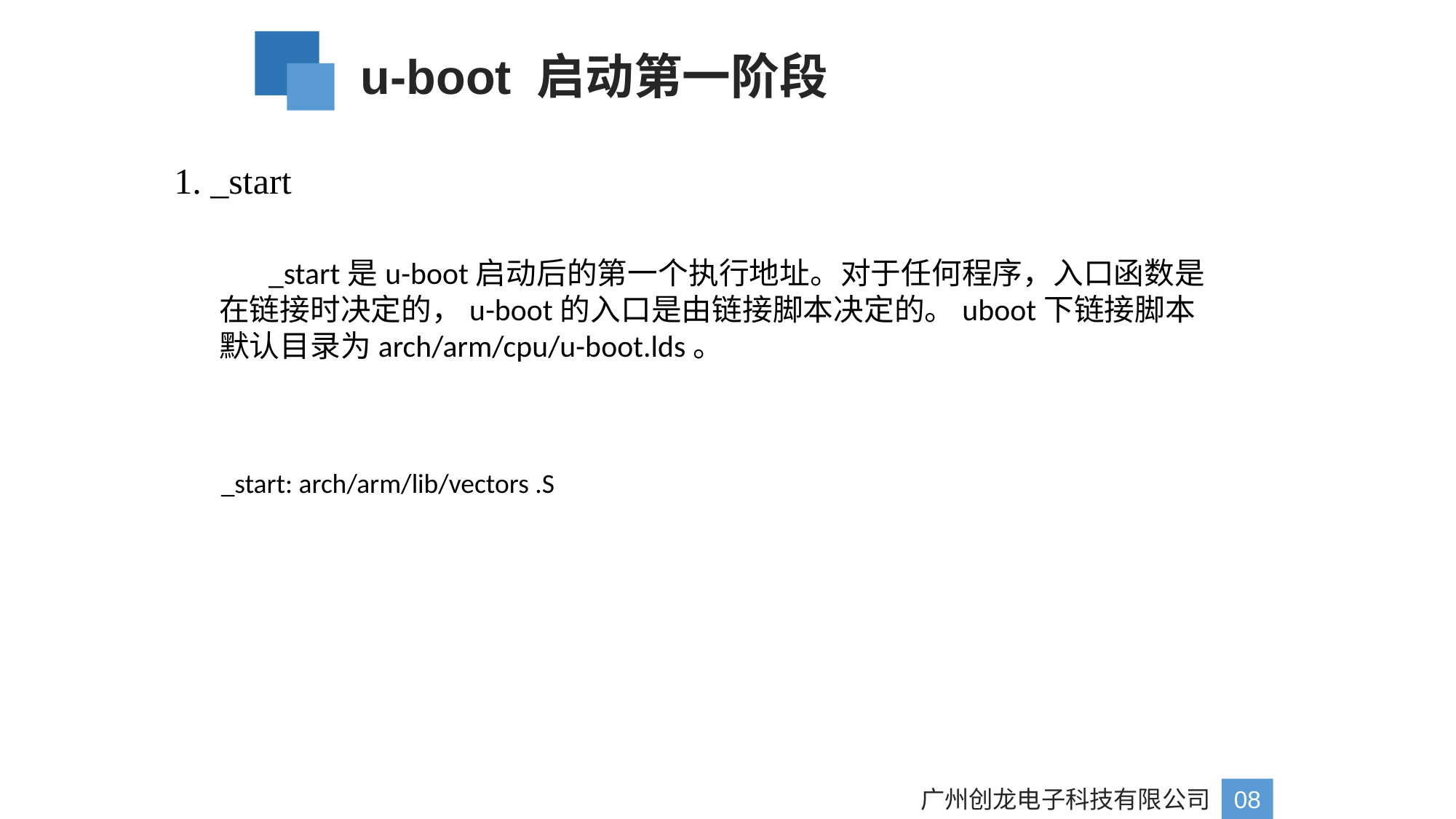

u-boot 启动第一阶段
1. _start
        _start是u-boot启动后的第一个执行地址。对于任何程序，入口函数是在链接时决定的，u-boot的入口是由链接脚本决定的。uboot下链接脚本默认目录为arch/arm/cpu/u-boot.lds。
_start: arch/arm/lib/vectors .S
广州创龙电子科技有限公司
08